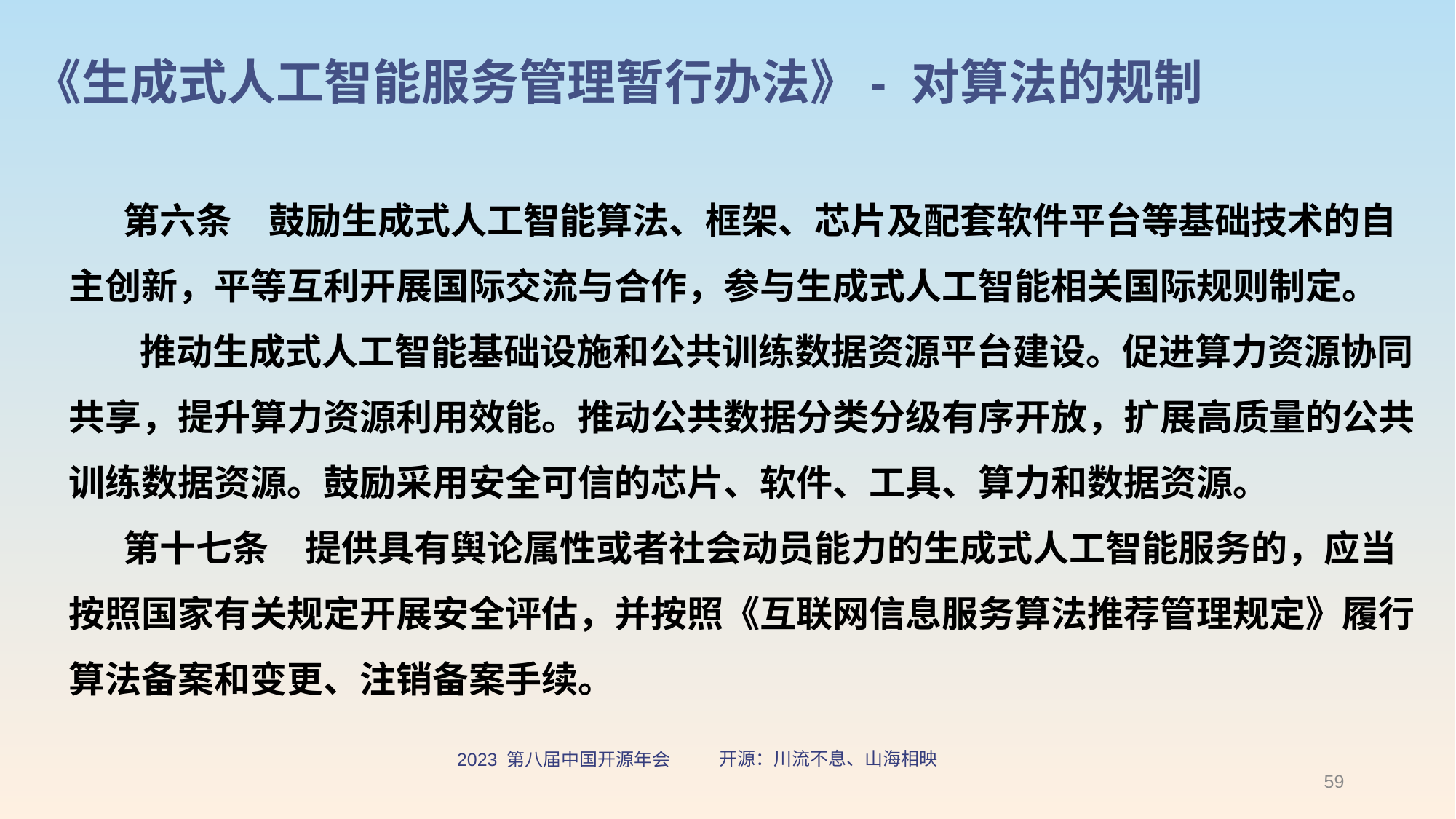

《生成式人工智能服务管理暂行办法》- 对算法的规制
第六条　鼓励生成式人工智能算法、框架、芯片及配套软件平台等基础技术的自主创新，平等互利开展国际交流与合作，参与生成式人工智能相关国际规则制定。
 推动生成式人工智能基础设施和公共训练数据资源平台建设。促进算力资源协同共享，提升算力资源利用效能。推动公共数据分类分级有序开放，扩展高质量的公共训练数据资源。鼓励采用安全可信的芯片、软件、工具、算力和数据资源。
第十七条　提供具有舆论属性或者社会动员能力的生成式人工智能服务的，应当按照国家有关规定开展安全评估，并按照《互联网信息服务算法推荐管理规定》履行算法备案和变更、注销备案手续。
59